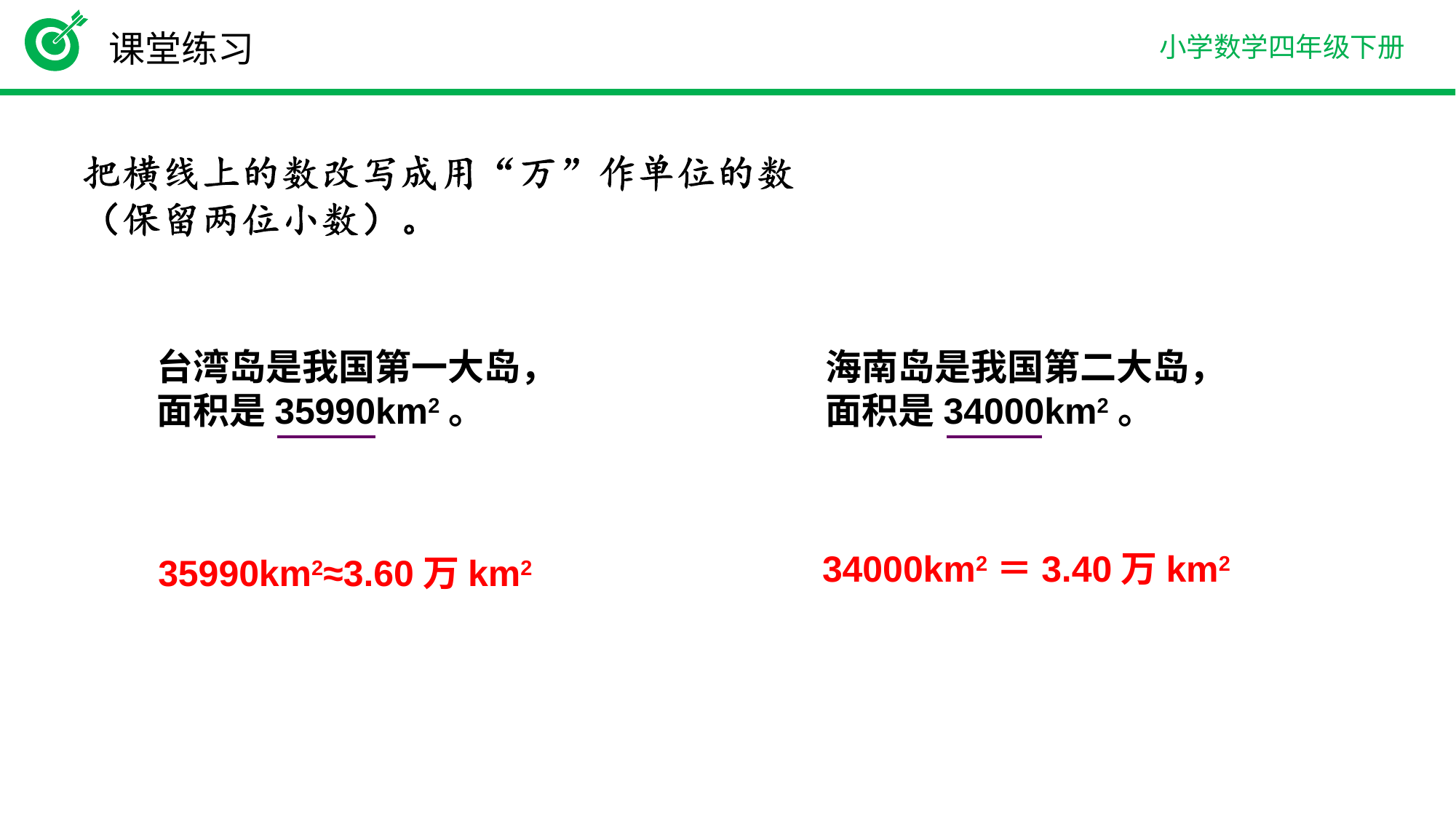

课堂练习

台湾岛是我国第一大岛，
面积是35990km2。
海南岛是我国第二大岛，面积是34000km2。
34000km2＝3.40万km2
35990km2≈3.60万km2